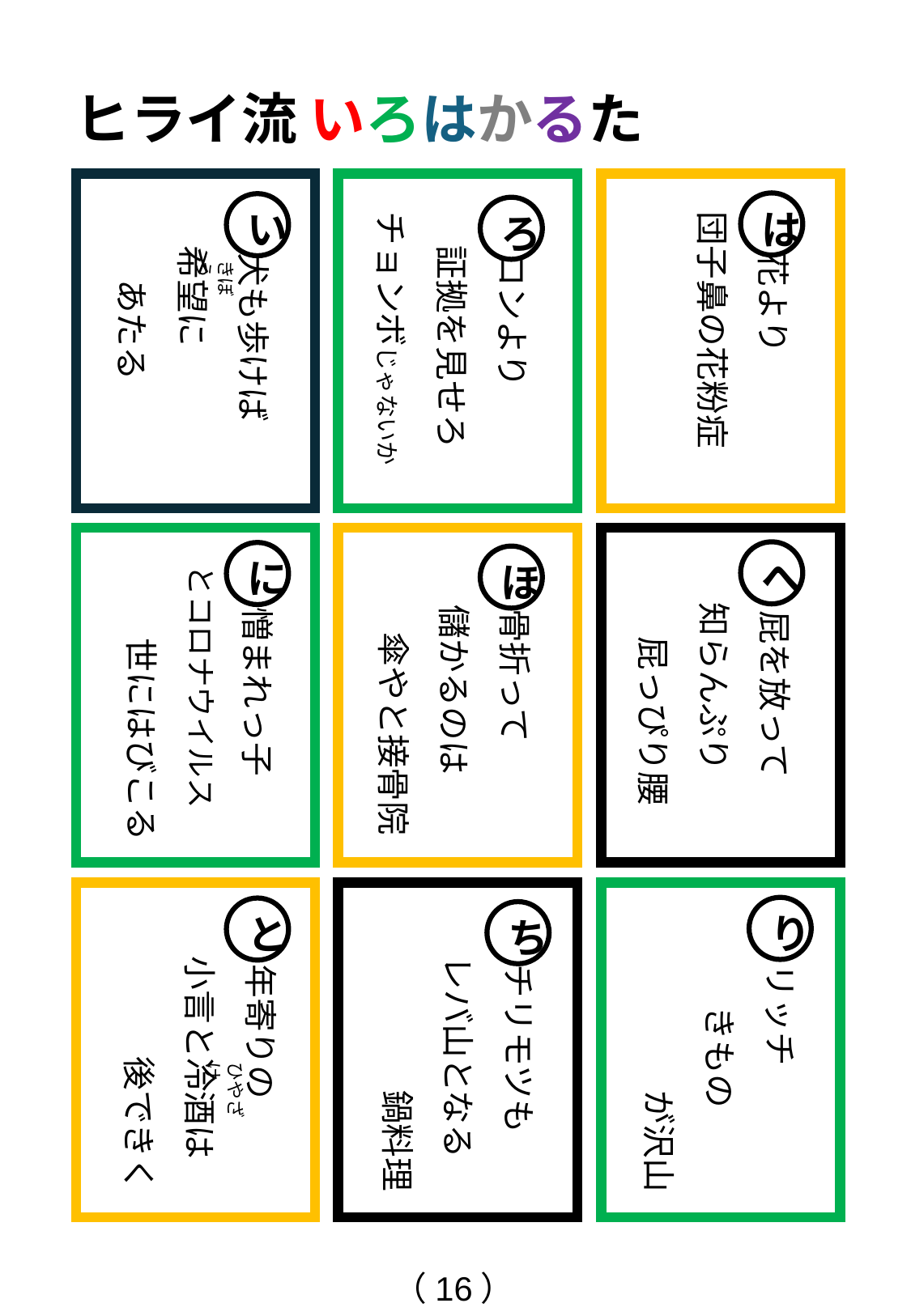

# ヒライ流 いろはかるた

は
い
ろ
　 犬も歩けば
　希望に
　　あたる
　 ロンより
　証拠を見せろ
チョンボじゃないか
　 花より
団子鼻の花粉症

きぼう

へ
に
ほ
　 憎まれっ子
とコロナウイルス
世にはびこる
　 骨折って
    儲かるのは
傘やと接骨院
　 屁を放って
　知らんぷり
　　屁っぴり腰

り
と
ち
　 年寄りの
　小言と冷酒は
　　後できく
　 チリモツも
　レバ山となる
　　　鍋料理
　 リッチ
きもの
が沢山

ひやざけ
（16）